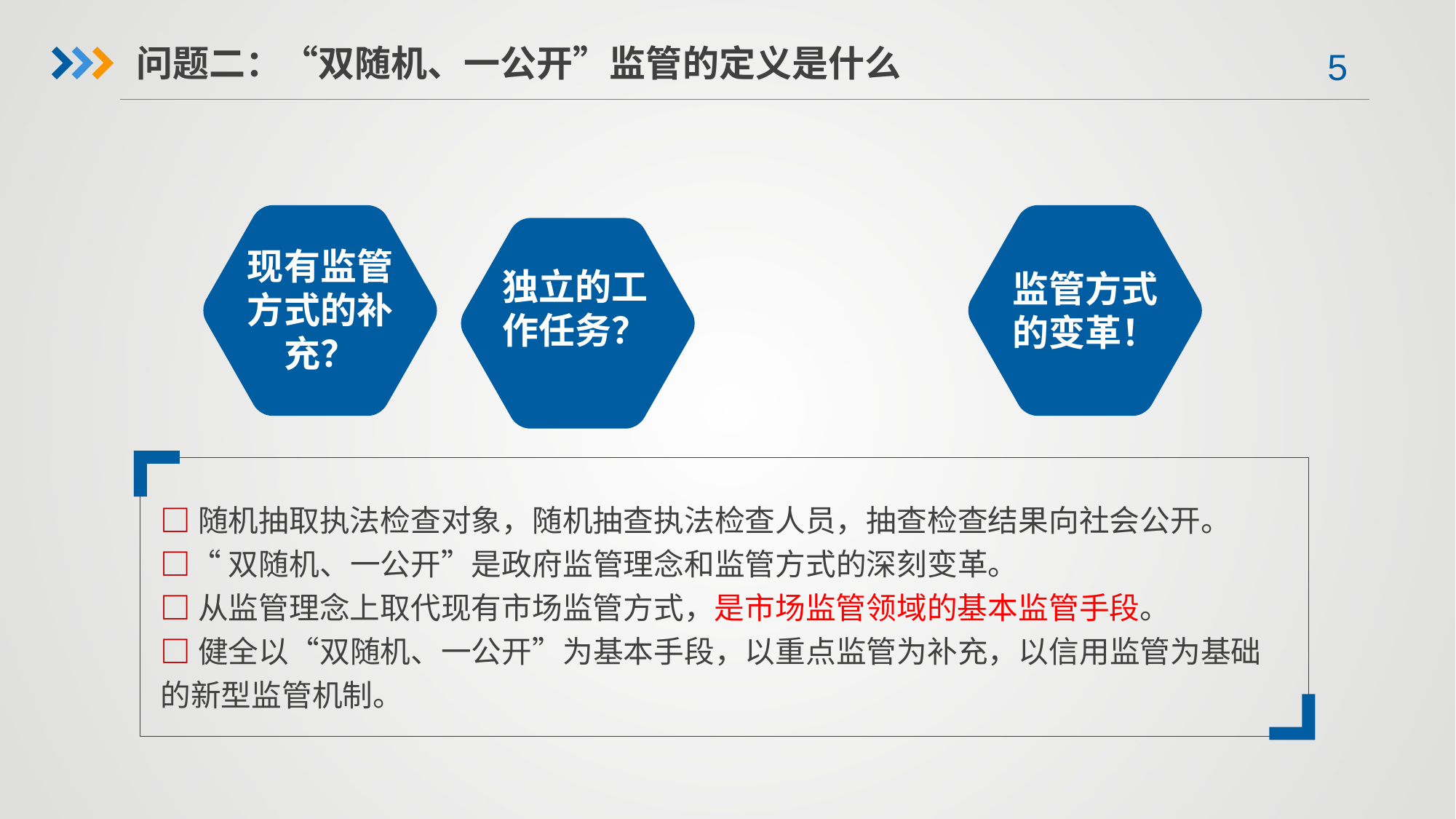

问题二：“双随机、一公开”监管的定义是什么

现有监管方式的补充？
独立的工作任务？
监管方式的变革！

□随机抽取执法检查对象，随机抽查执法检查人员，抽查检查结果向社会公开。
□“双随机、一公开”是政府监管理念和监管方式的深刻变革。
□从监管理念上取代现有市场监管方式，是市场监管领域的基本监管手段。
□健全以“双随机、一公开”为基本手段，以重点监管为补充，以信用监管为基础的新型监管机制。